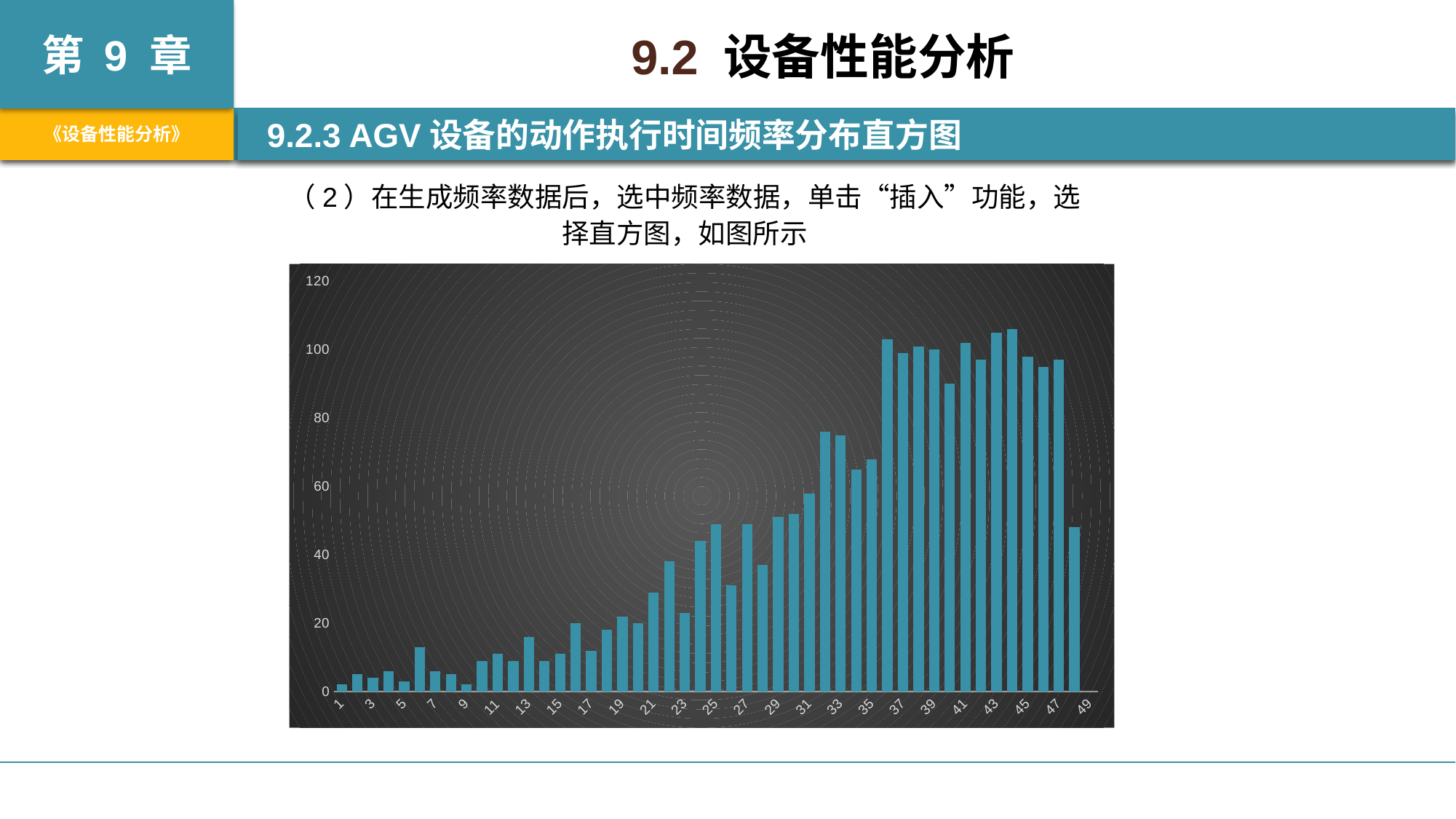

9.2 设备性能分析
  9.2.3 AGV设备的动作执行时间频率分布直方图
（2）在生成频率数据后，选中频率数据，单击“插入”功能，选择直方图，如图所示

### Chart

| Category | 频率 |
|---|---|